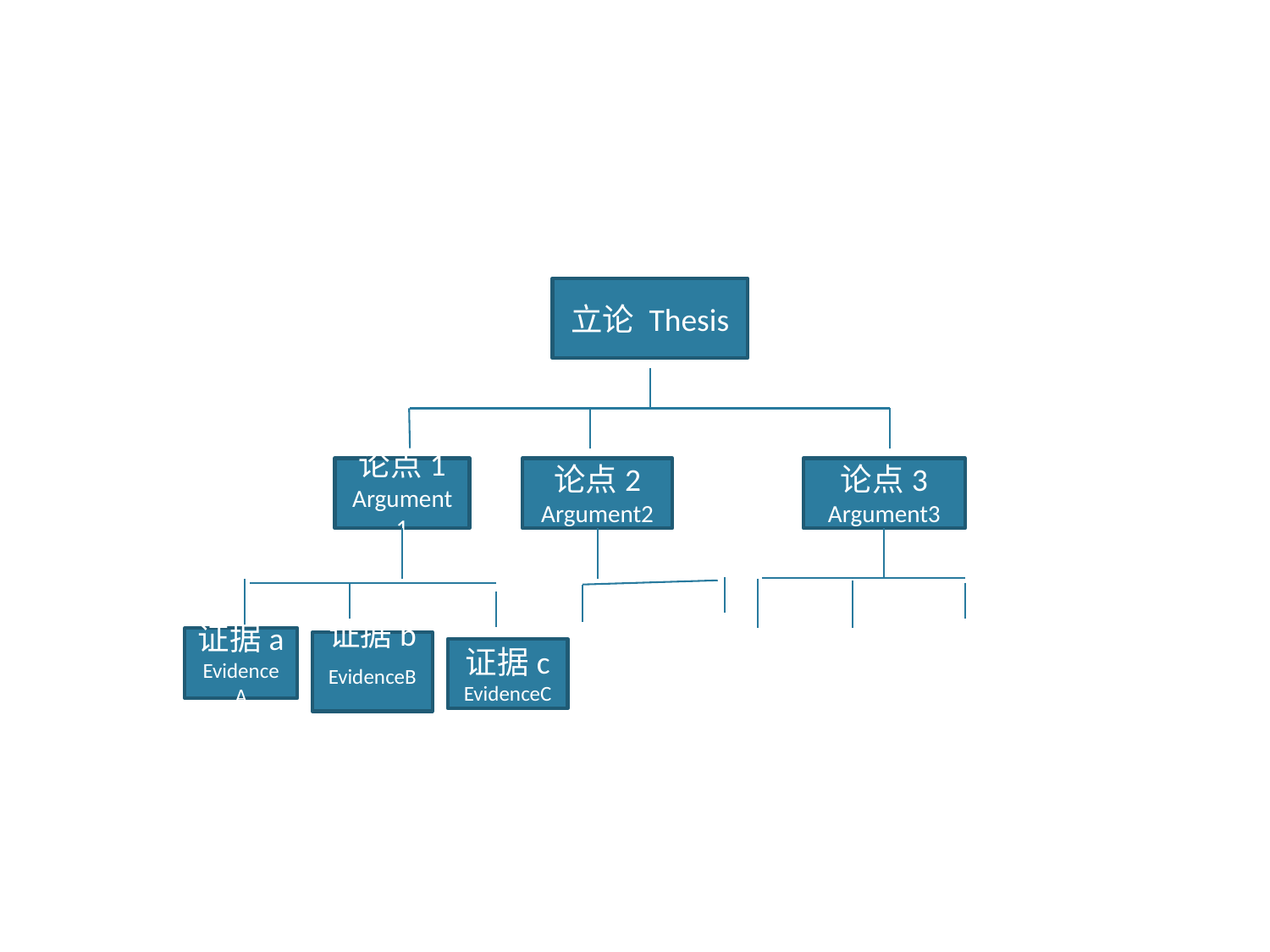

立论 Thesis
论点3
Argument3
论点1
Argument 1
论点2
Argument2
证据a
EvidenceA
证据b
EvidenceB
证据c
EvidenceC